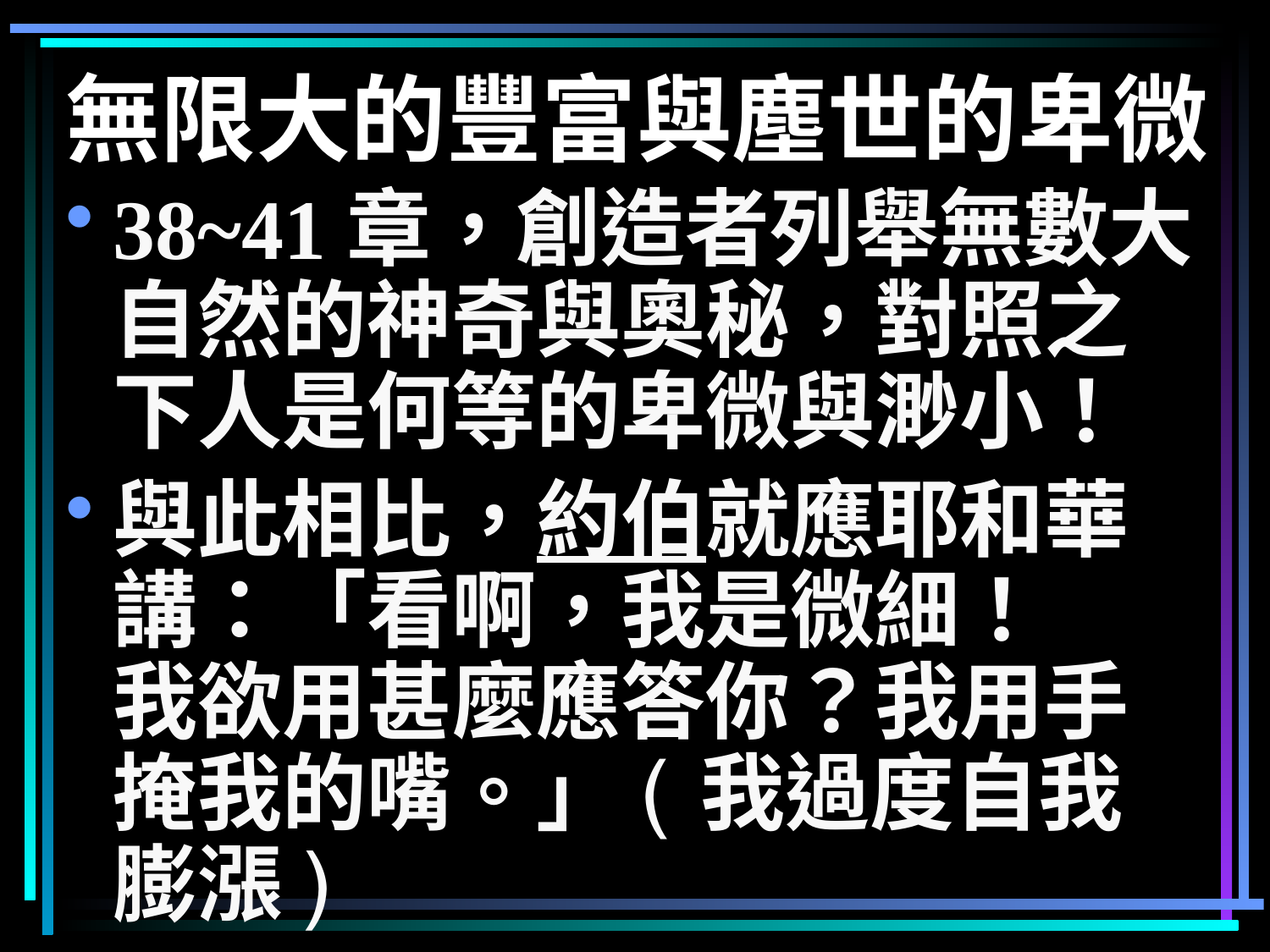

# 無限大的豐富與塵世的卑微
38~41章，創造者列舉無數大自然的神奇與奧秘，對照之下人是何等的卑微與渺小！
與此相比，約伯就應耶和華講：「看啊，我是微細！	我欲用甚麼應答你？我用手掩我的嘴。」(我過度自我膨漲)